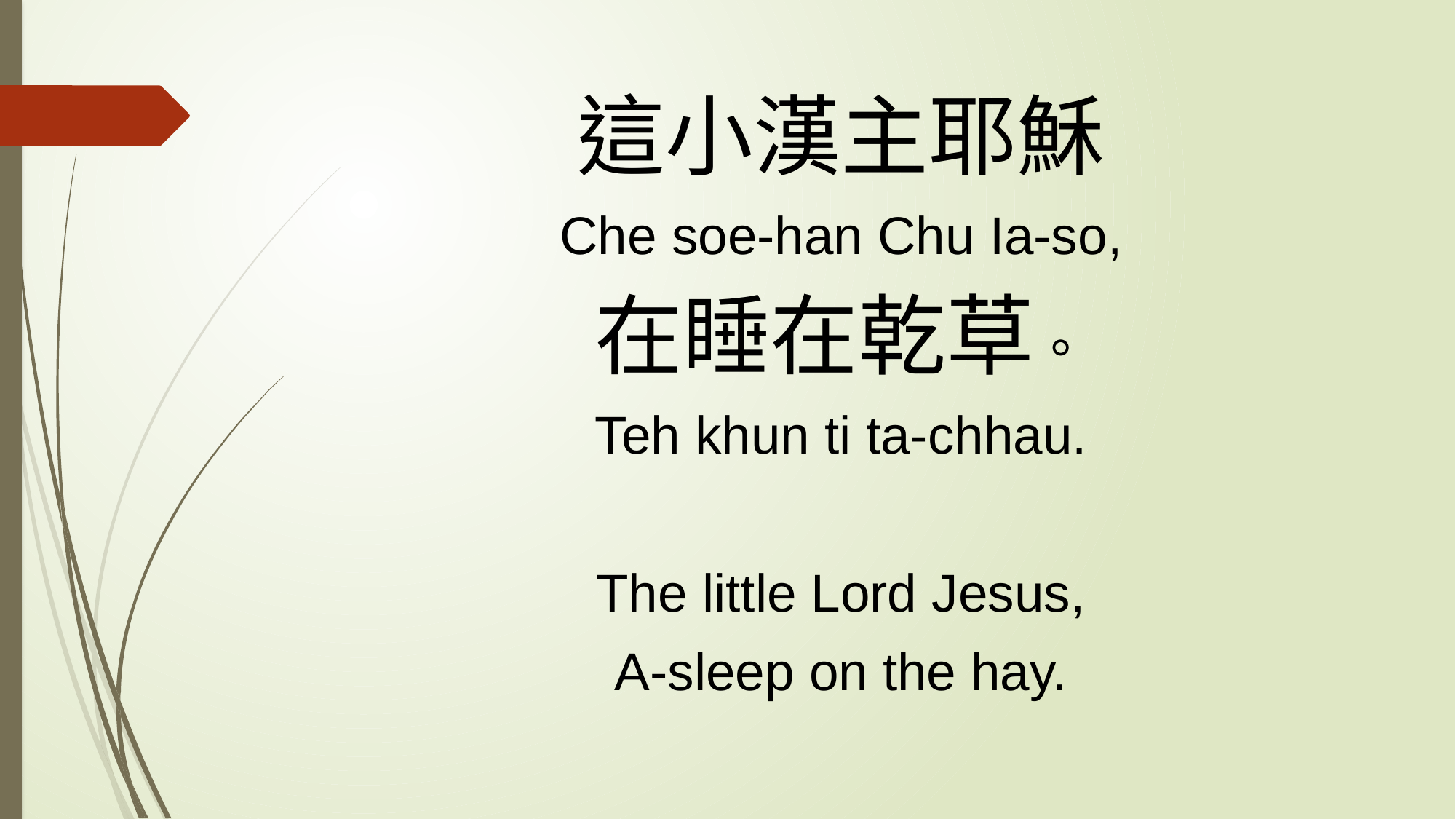

這小漢主耶穌
Che soe-han Chu Ia-so,
在睡在乾草。
Teh khun ti ta-chhau.

The little Lord Jesus,
A-sleep on the hay.